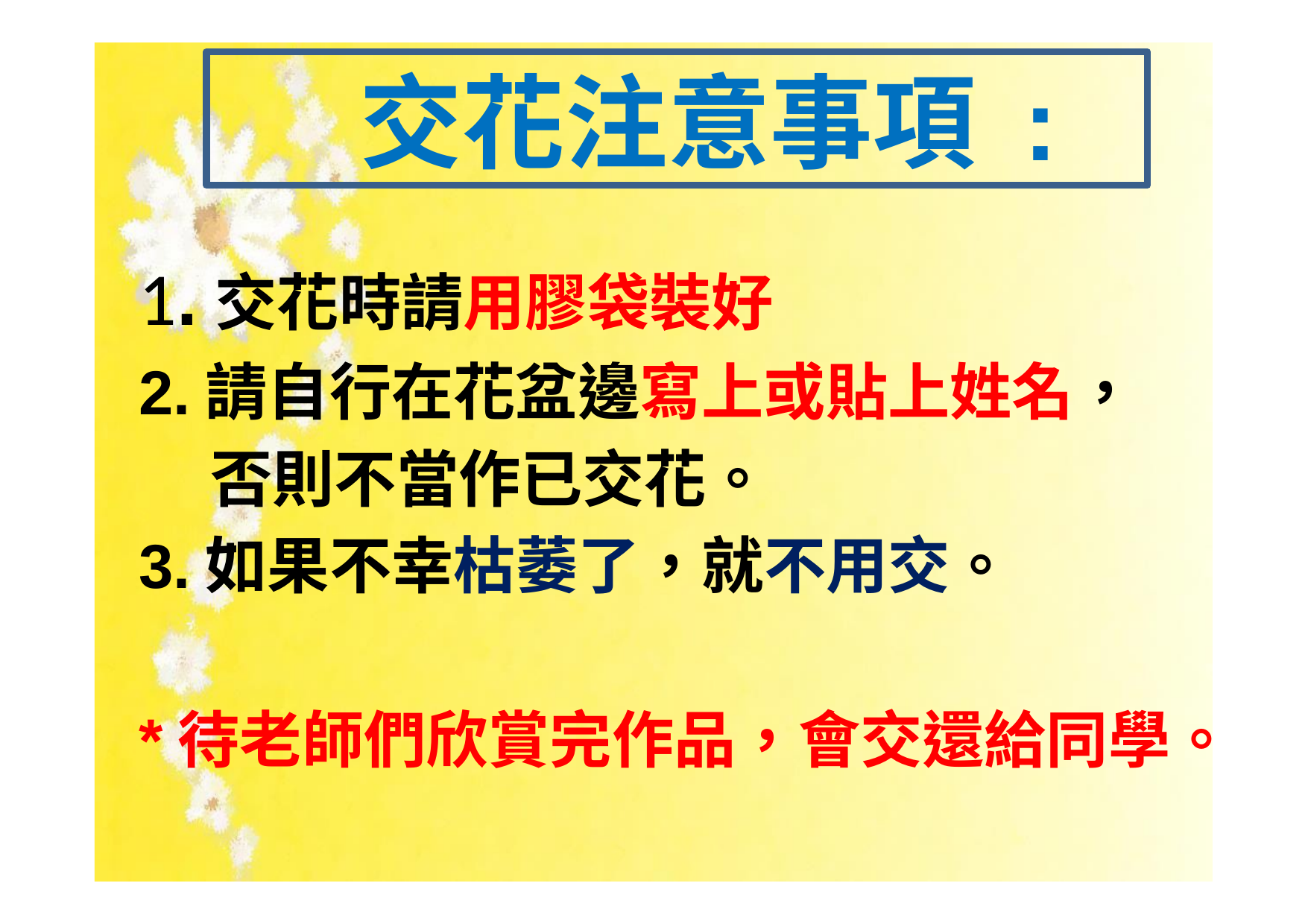

交花注意事項 :

1.交花時請用膠袋裝好
2.請自行在花盆邊寫上或貼上姓名，
    否則不當作已交花。
3.如果不幸枯萎了，就不用交。

*待老師們欣賞完作品，會交還給同學。